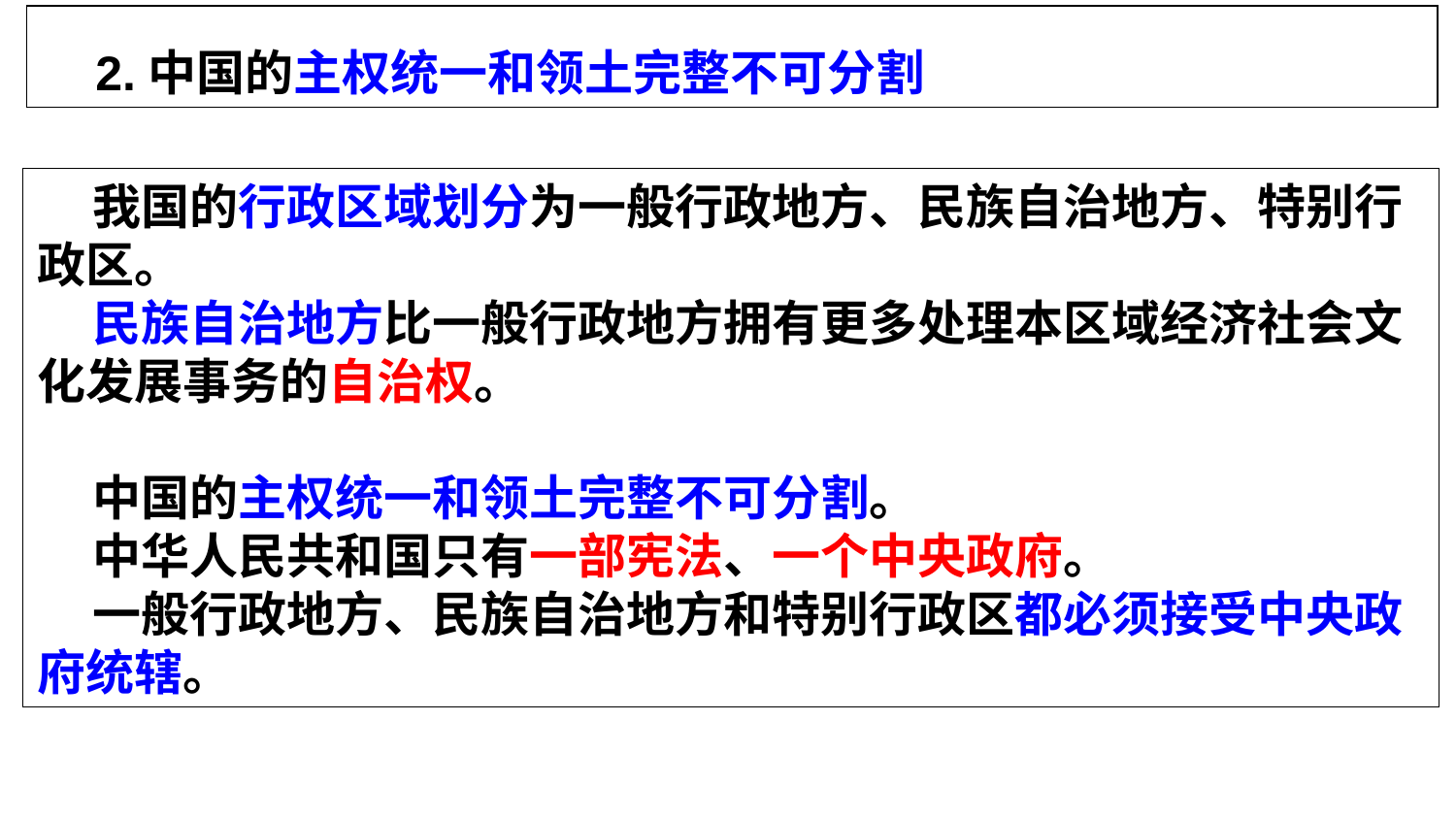

2.中国的主权统一和领土完整不可分割
    我国的行政区域划分为一般行政地方、民族自治地方、特别行政区。
    民族自治地方比一般行政地方拥有更多处理本区域经济社会文化发展事务的自治权。

    中国的主权统一和领土完整不可分割。
    中华人民共和国只有一部宪法、一个中央政府。
    一般行政地方、民族自治地方和特别行政区都必须接受中央政府统辖。